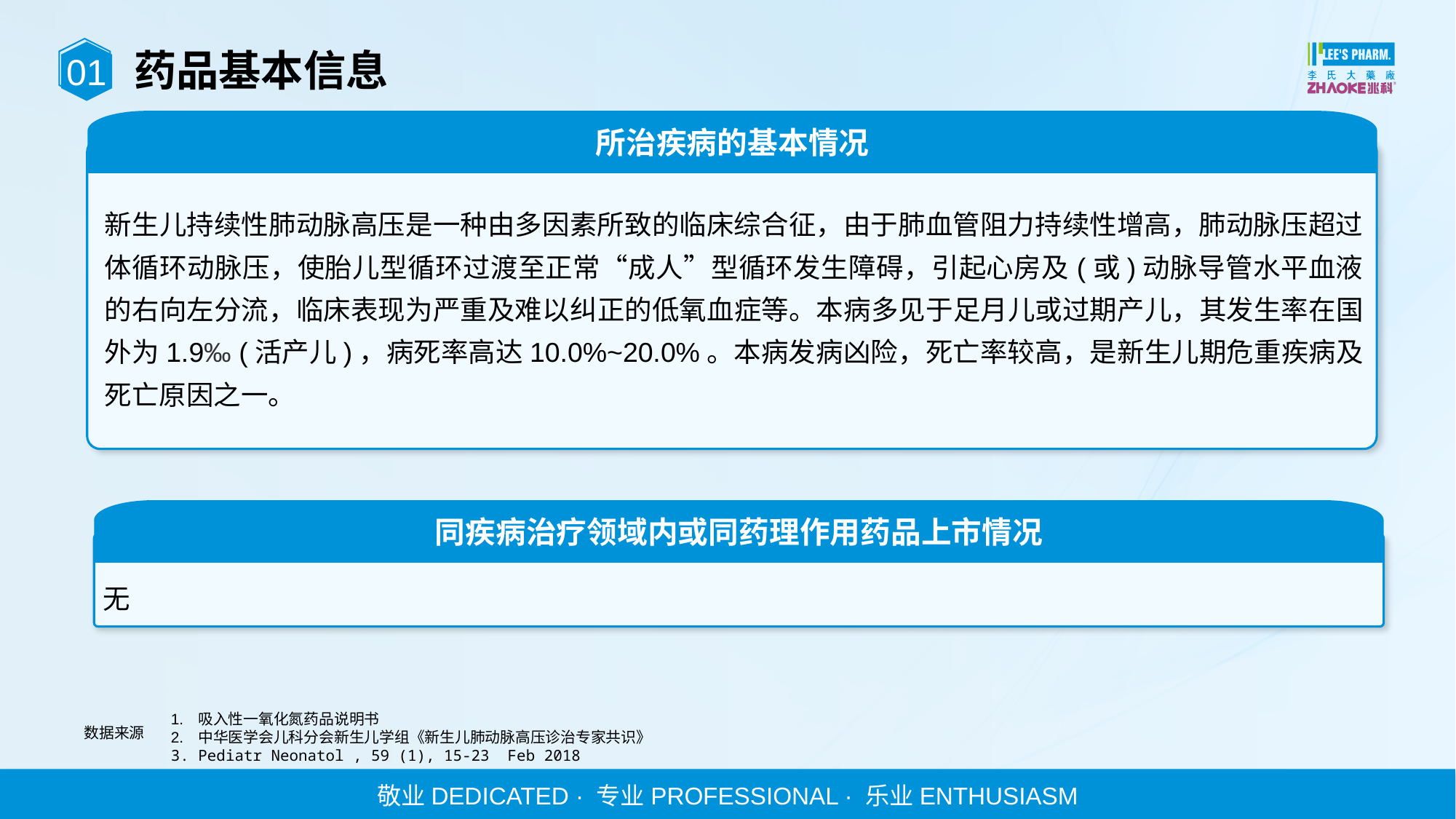

01
药品基本信息
所治疾病的基本情况

新生儿持续性肺动脉高压是一种由多因素所致的临床综合征，由于肺血管阻力持续性增高，肺动脉压超过体循环动脉压，使胎儿型循环过渡至正常“成人”型循环发生障碍，引起心房及(或)动脉导管水平血液的右向左分流，临床表现为严重及难以纠正的低氧血症等。本病多见于足月儿或过期产儿，其发生率在国外为1.9‰ (活产儿)，病死率高达10.0%~20.0%。本病发病凶险，死亡率较高，是新生儿期危重疾病及死亡原因之一。
同疾病治疗领域内或同药理作用药品上市情况

无
吸入性一氧化氮药品说明书
中华医学会儿科分会新生儿学组《新生儿肺动脉高压诊治专家共识》
Pediatr Neonatol , 59 (1), 15-23  Feb 2018
数据来源